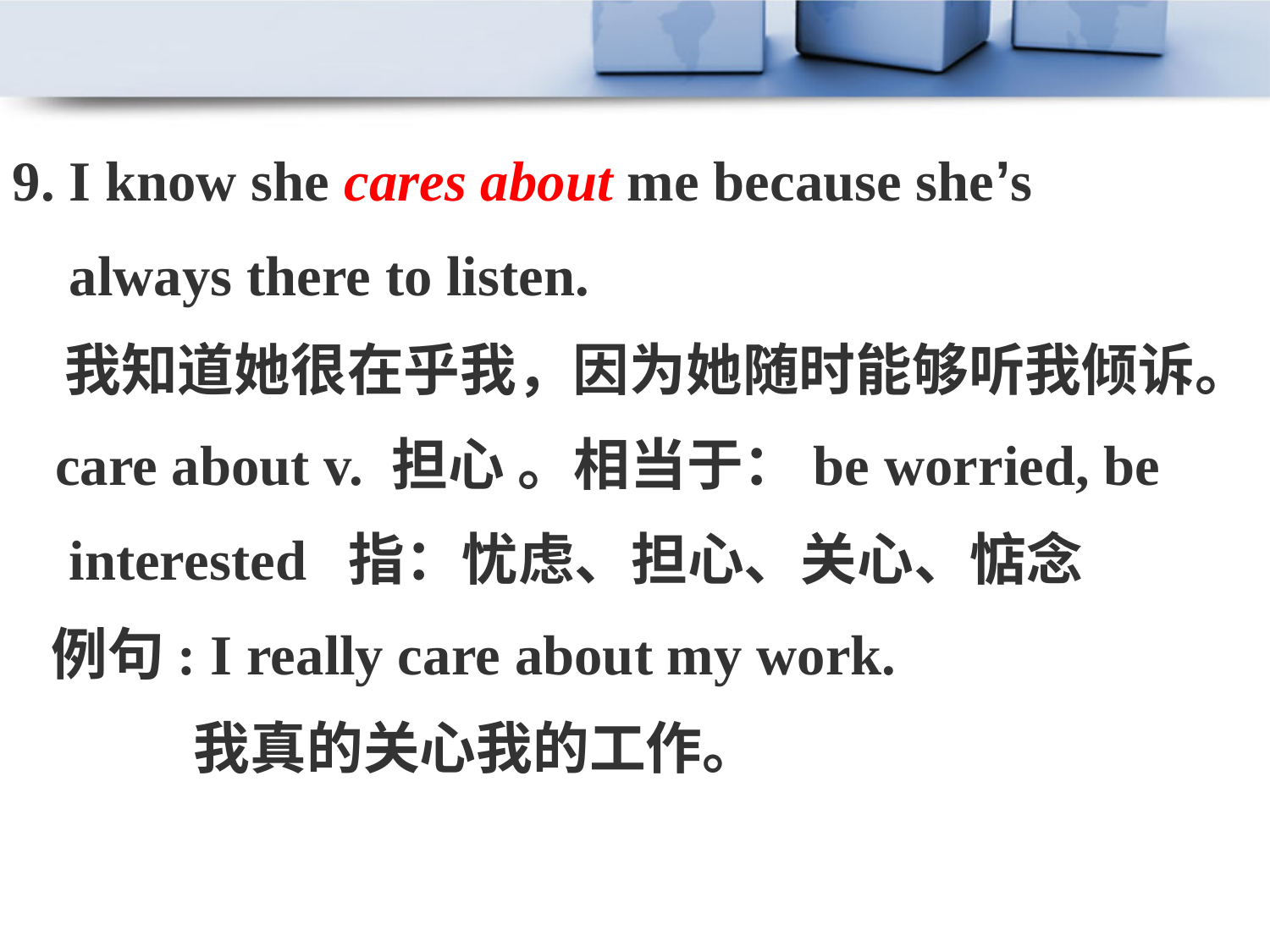

9. I know she cares about me because she’s
    always there to listen.
   我知道她很在乎我，因为她随时能够听我倾诉。
   care about v. 担心 。相当于：be worried, be
    interested  指：忧虑、担心、关心、惦念
   例句: I really care about my work.
             我真的关心我的工作。